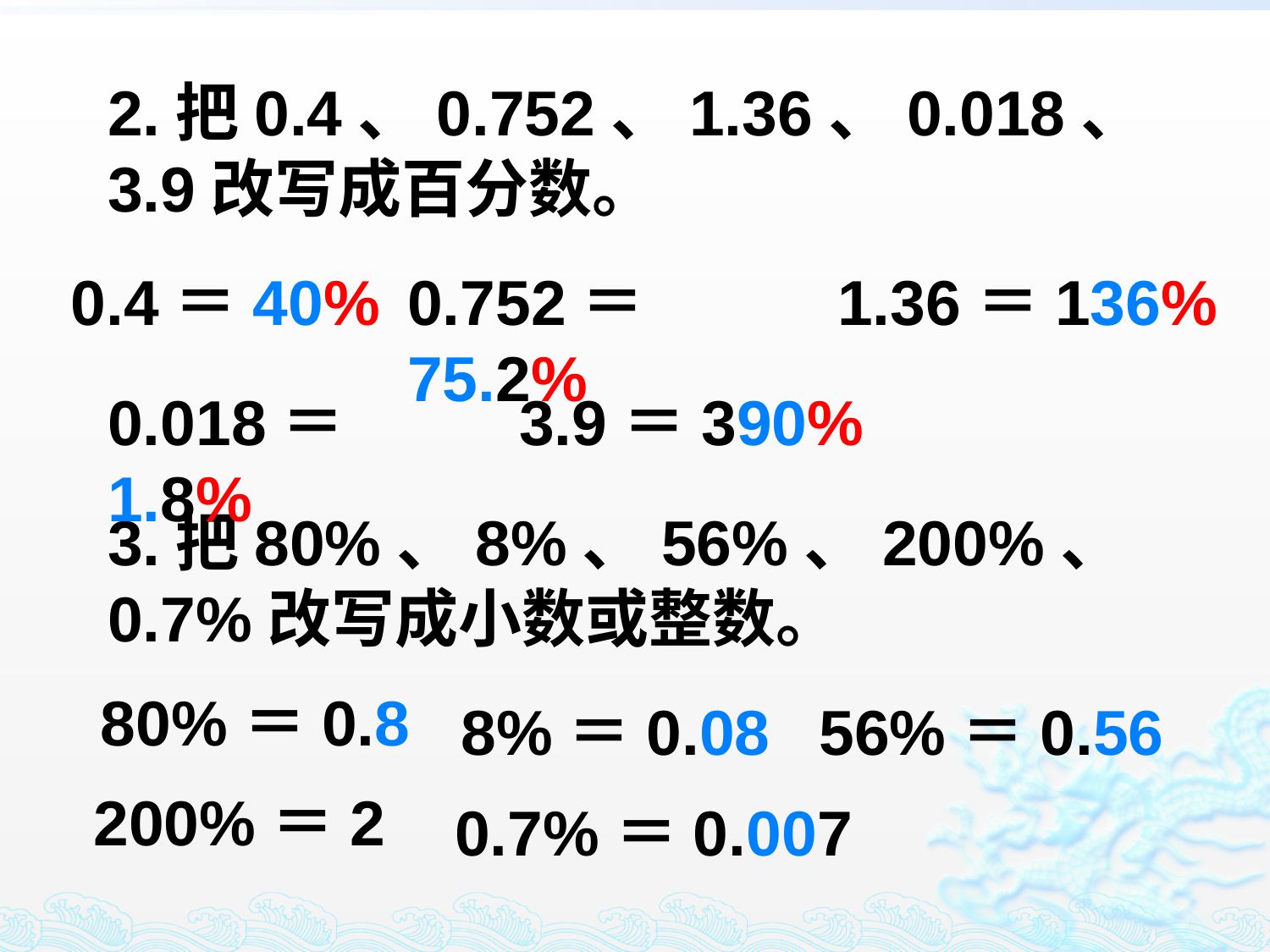

2.把0.4、0.752、1.36、0.018、3.9改写成百分数。
0.4＝40%
0.752＝75.2%
1.36＝136%
0.018＝1.8%
3.9＝390%
3.把80%、8%、56%、200%、0.7%改写成小数或整数。
80%＝0.8
8%＝0.08
56%＝0.56
200%＝2
0.7%＝0.007